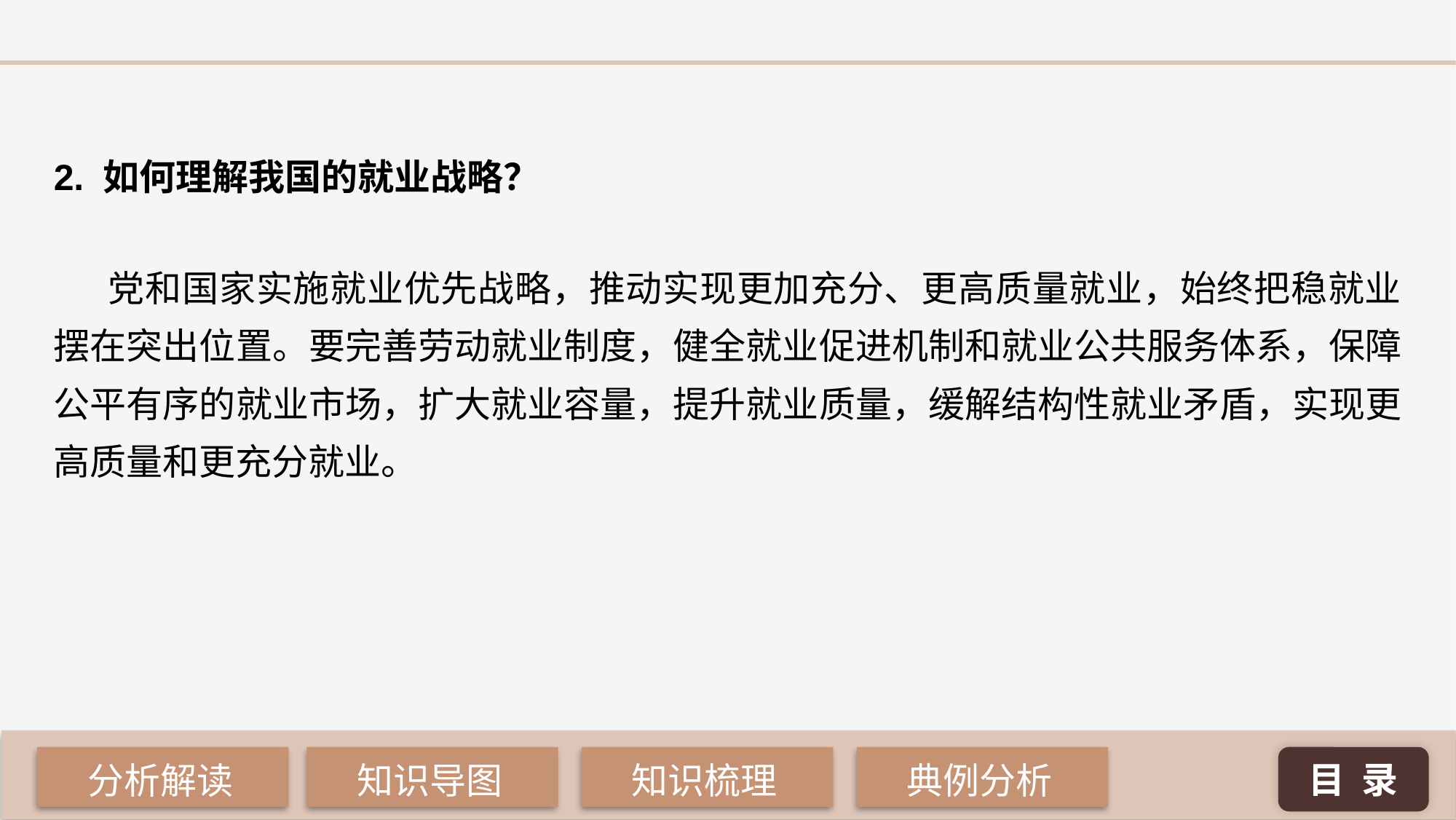

2. 如何理解我国的就业战略？
党和国家实施就业优先战略，推动实现更加充分、更高质量就业，始终把稳就业摆在突出位置。要完善劳动就业制度，健全就业促进机制和就业公共服务体系，保障公平有序的就业市场，扩大就业容量，提升就业质量，缓解结构性就业矛盾，实现更高质量和更充分就业。